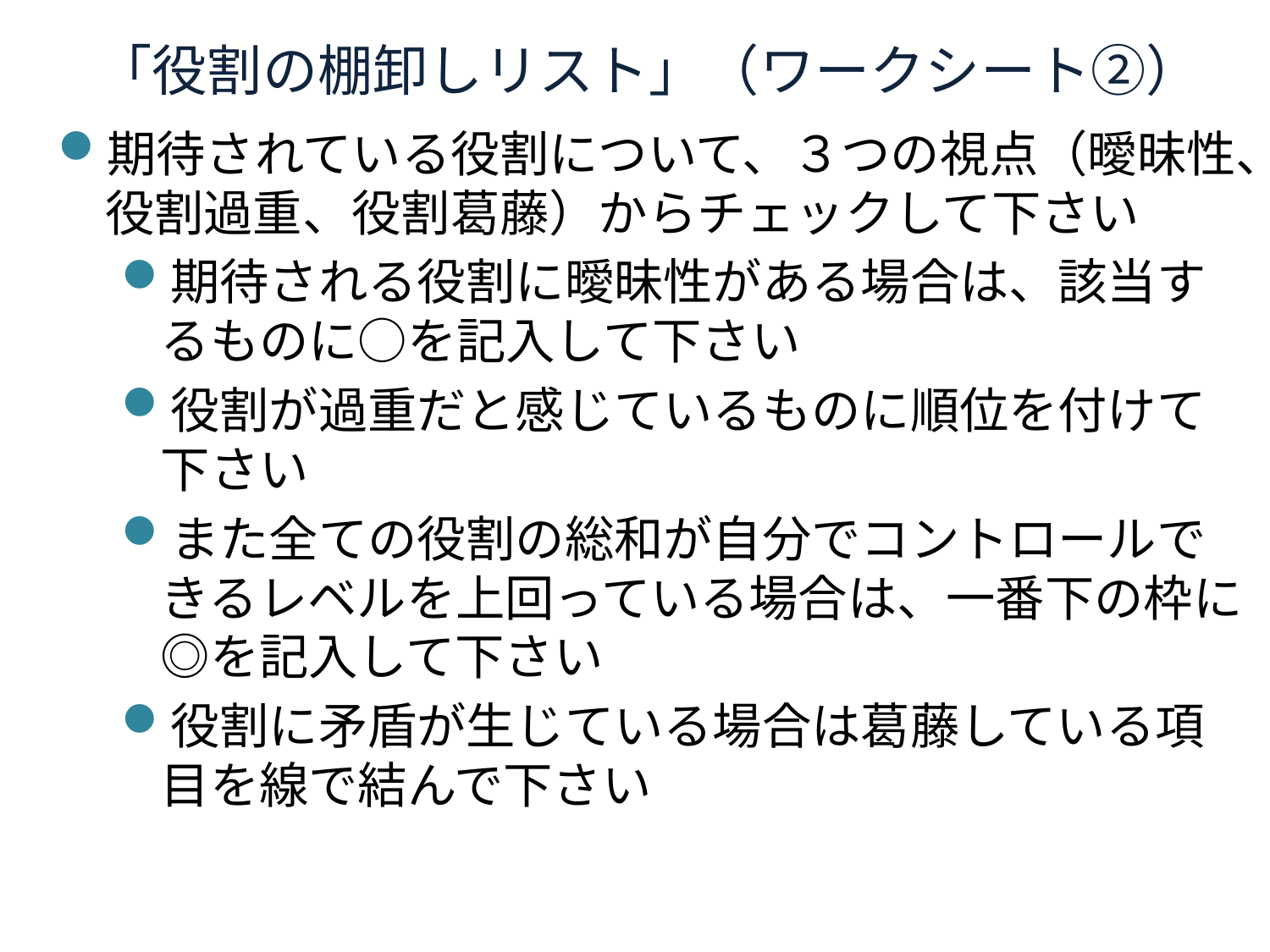

# 「役割の棚卸しリスト」（ワークシート②）
期待されている役割について、３つの視点（曖昧性、役割過重、役割葛藤）からチェックして下さい
期待される役割に曖昧性がある場合は、該当するものに○を記入して下さい
役割が過重だと感じているものに順位を付けて下さい
また全ての役割の総和が自分でコントロールできるレベルを上回っている場合は、一番下の枠に◎を記入して下さい
役割に矛盾が生じている場合は葛藤している項目を線で結んで下さい